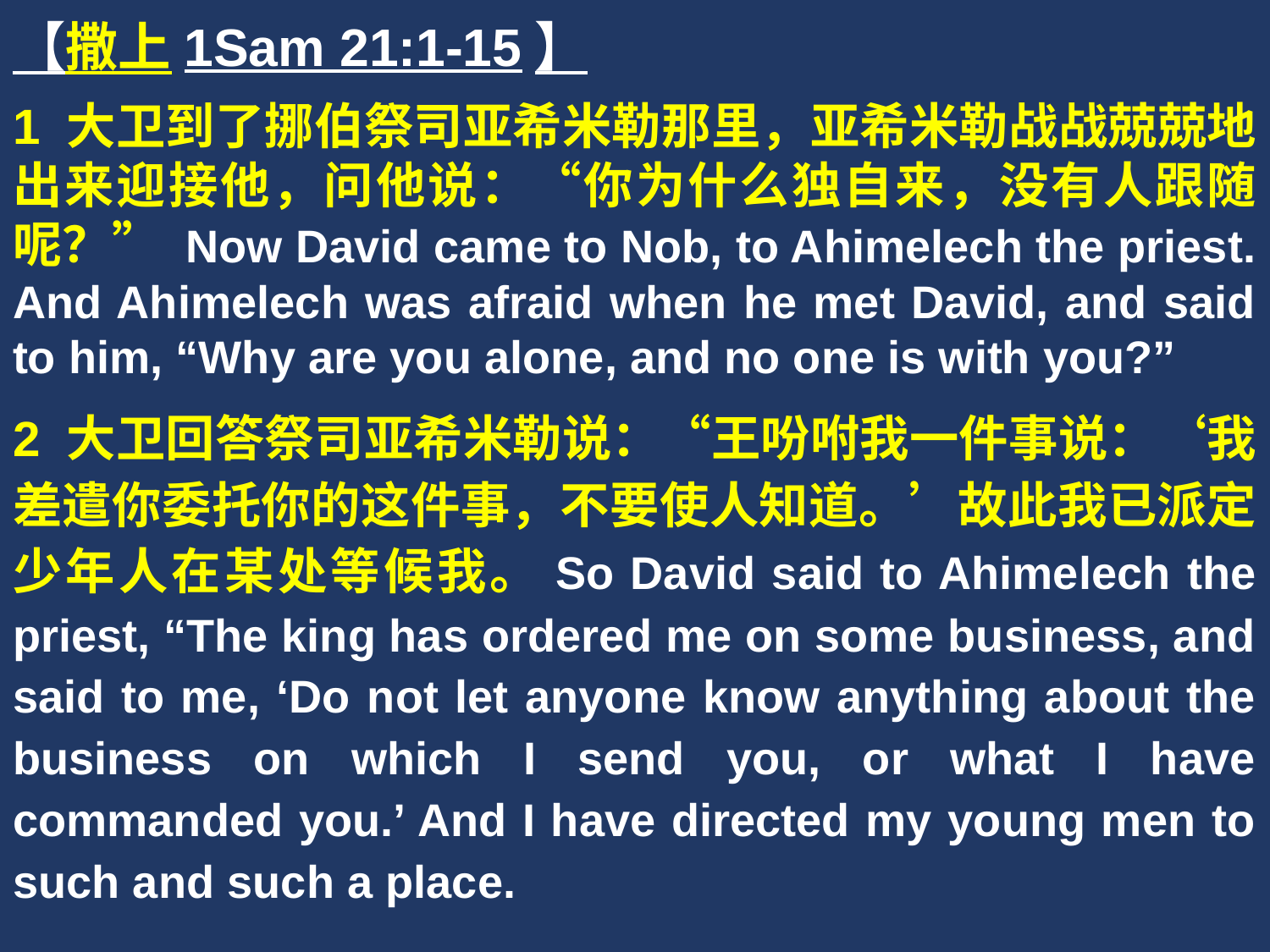

【撒上1Sam 21:1-15】
1 大卫到了挪伯祭司亚希米勒那里，亚希米勒战战兢兢地出来迎接他，问他说：“你为什么独自来，没有人跟随呢？” Now David came to Nob, to Ahimelech the priest. And Ahimelech was afraid when he met David, and said to him, “Why are you alone, and no one is with you?”
2 大卫回答祭司亚希米勒说：“王吩咐我一件事说：‘我差遣你委托你的这件事，不要使人知道。’故此我已派定少年人在某处等候我。So David said to Ahimelech the priest, “The king has ordered me on some business, and said to me, ‘Do not let anyone know anything about the business on which I send you, or what I have commanded you.’ And I have directed my young men to such and such a place.